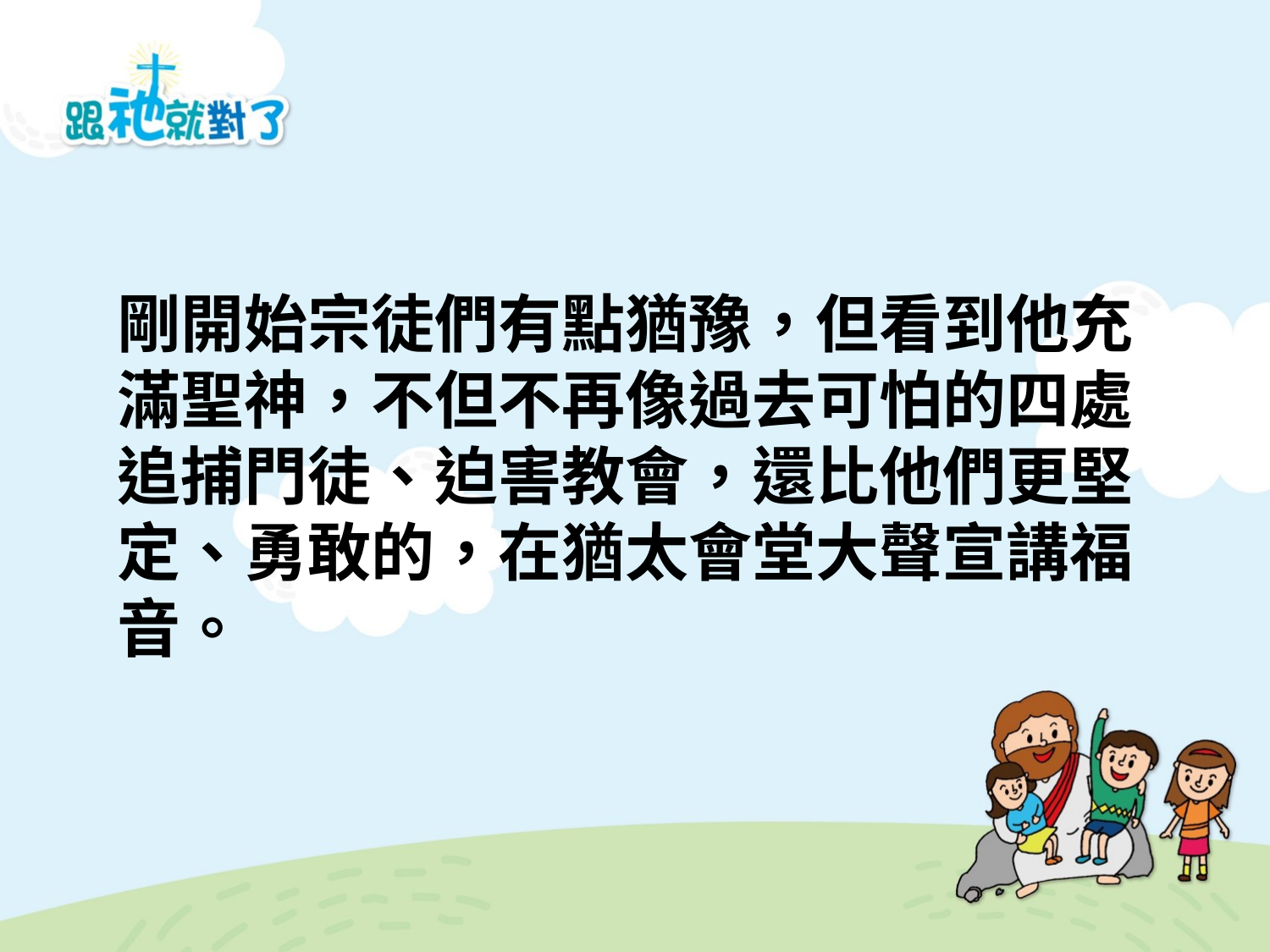

剛開始宗徒們有點猶豫，但看到他充滿聖神，不但不再像過去可怕的四處追捕門徒、迫害教會，還比他們更堅定、勇敢的，在猶太會堂大聲宣講福音。